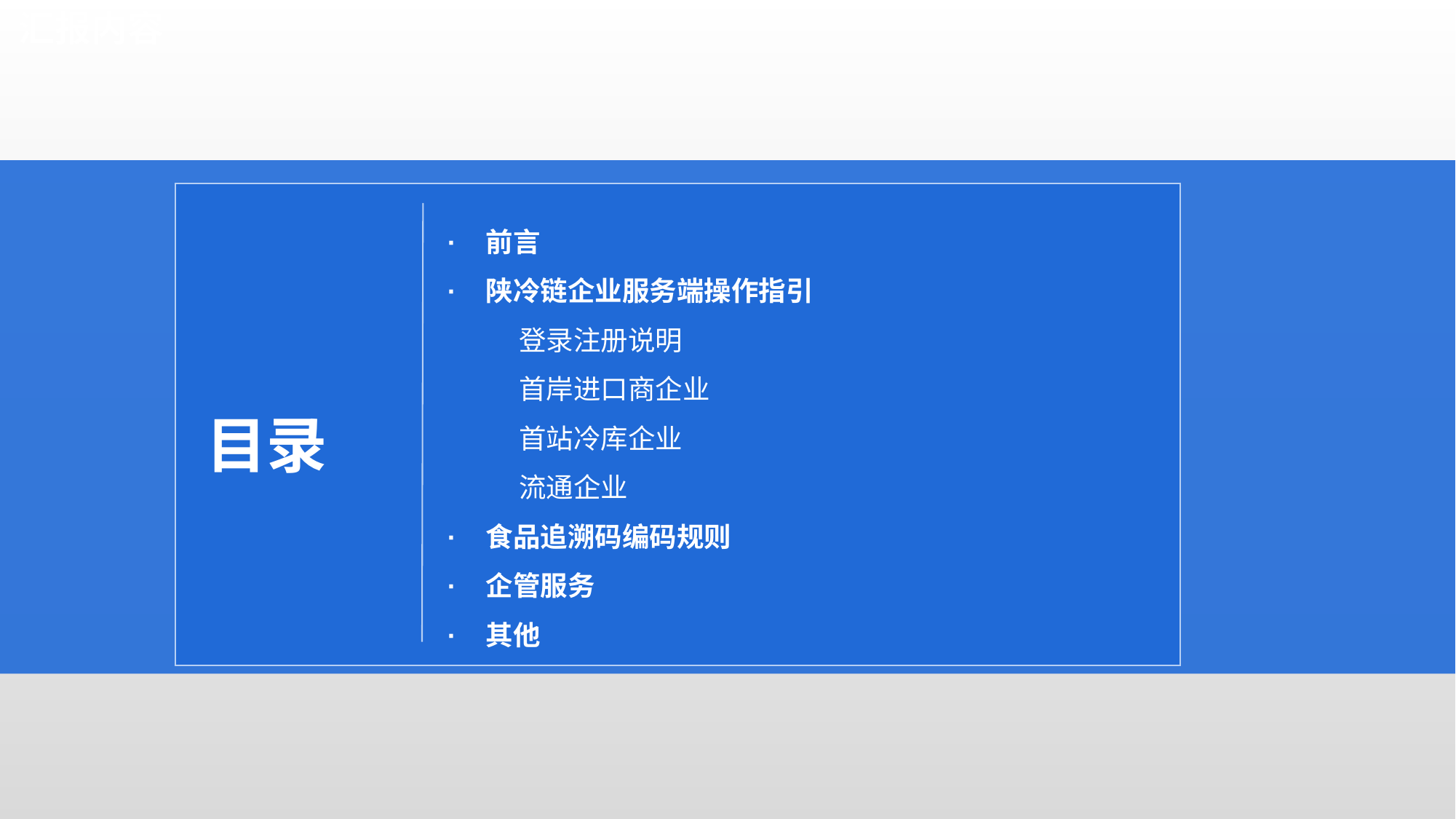

汇报内容

  ·   前言
  ·   陕冷链企业服务端操作指引
             登录注册说明
             首岸进口商企业
             首站冷库企业
             流通企业
  ·   食品追溯码编码规则
  ·   企管服务
  ·   其他

目录